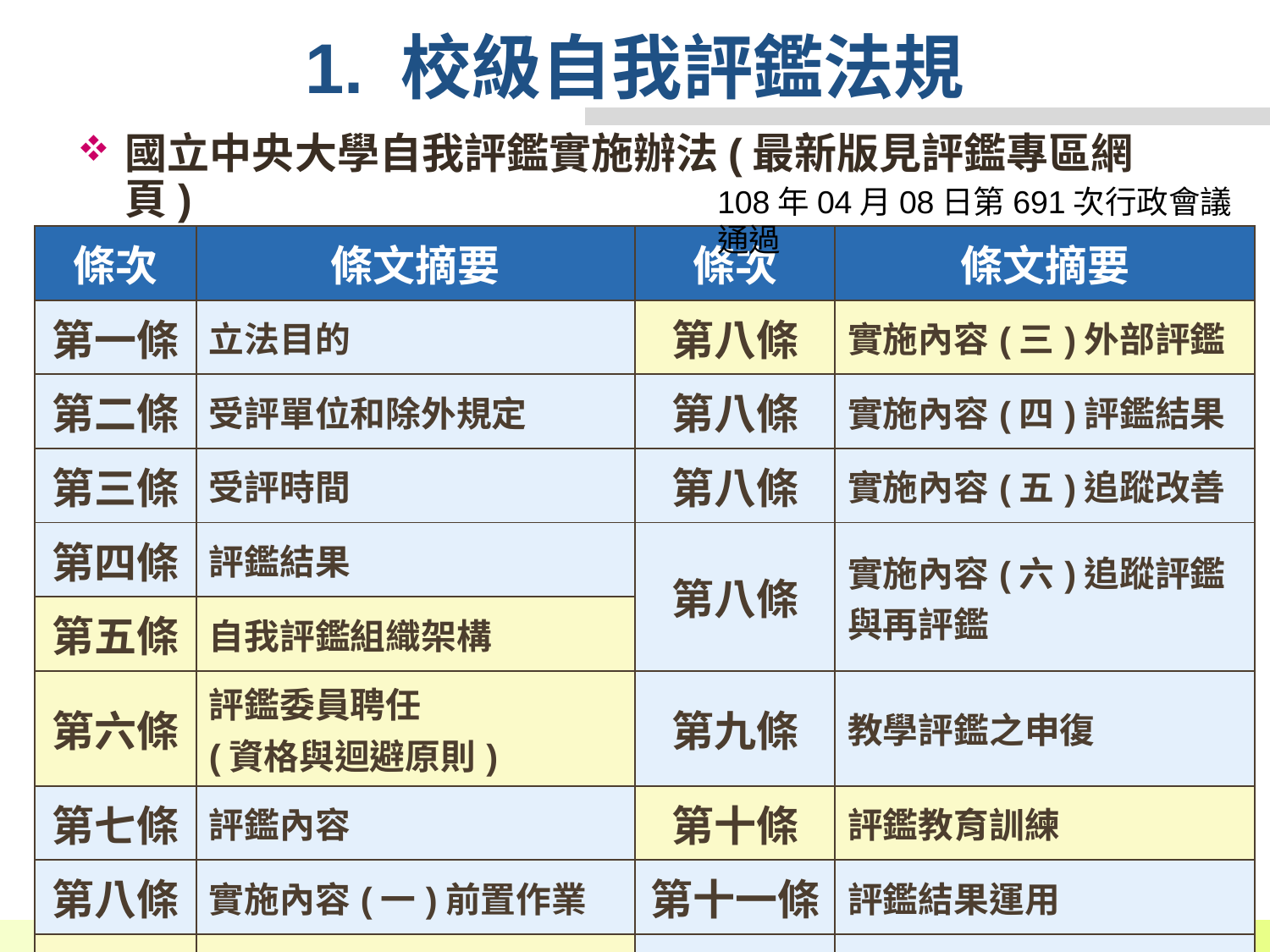

# 1. 校級自我評鑑法規
國立中央大學自我評鑑實施辦法(最新版見評鑑專區網頁)
108年04月08日第691次行政會議通過
| 條次 | 條文摘要 | 條次 | 條文摘要 |
| --- | --- | --- | --- |
| 第一條 | 立法目的 | 第八條 | 實施內容(三)外部評鑑 |
| 第二條 | 受評單位和除外規定 | 第八條 | 實施內容(四)評鑑結果 |
| 第三條 | 受評時間 | 第八條 | 實施內容(五)追蹤改善 |
| 第四條 | 評鑑結果 | 第八條 | 實施內容(六)追蹤評鑑與再評鑑 |
| 第五條 | 自我評鑑組織架構 |  |  |
| 第六條 | 評鑑委員聘任 (資格與迴避原則) | 第九條 | 教學評鑑之申復 |
| 第七條 | 評鑑內容 | 第十條 | 評鑑教育訓練 |
| 第八條 | 實施內容(一)前置作業 | 第十一條 | 評鑑結果運用 |
| 第八條 | 實施內容(二)內部自評 | 第十二條 | 授權會議 |